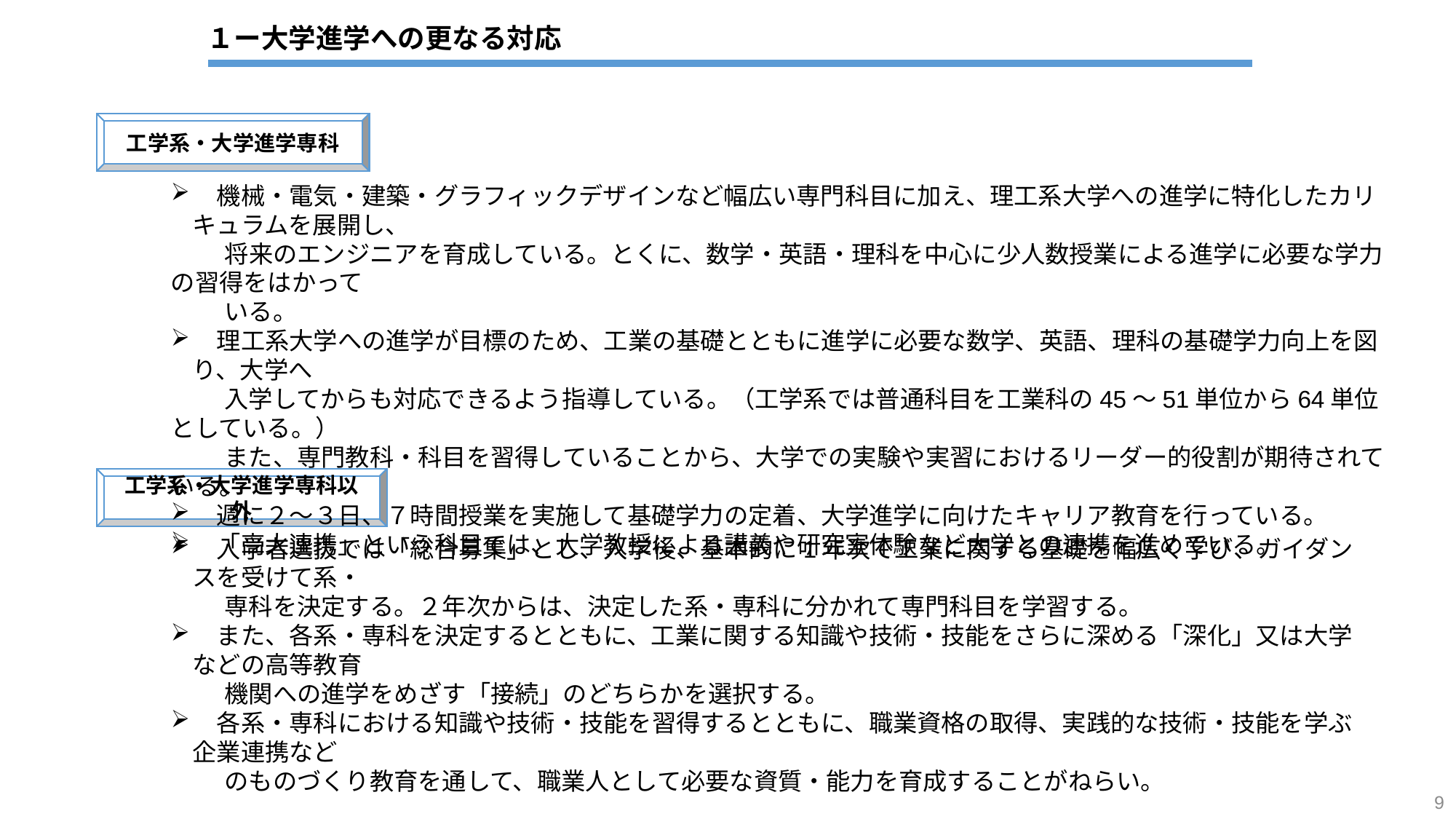

１ー大学進学への更なる対応

工学系・大学進学専科
　機械・電気・建築・グラフィックデザインなど幅広い専門科目に加え、理工系大学への進学に特化したカリキュラムを展開し、
　　 将来のエンジニアを育成している。とくに、数学・英語・理科を中心に少人数授業による進学に必要な学力の習得をはかって
　　 いる。
　理工系大学への進学が目標のため、工業の基礎とともに進学に必要な数学、英語、理科の基礎学力向上を図り、大学へ
　　 入学してからも対応できるよう指導している。（工学系では普通科目を工業科の45～51単位から64単位としている。）
　　 また、専門教科・科目を習得していることから、大学での実験や実習におけるリーダー的役割が期待されている。
　週に２～３日、７時間授業を実施して基礎学力の定着、大学進学に向けたキャリア教育を行っている。
　「高大連携」という科目では、大学教授による講義や研究室体験など大学との連携を進めている。

工学系・大学進学専科以外
　入学者選抜では「総合募集」とし、入学後、基本的に1年次で工業に関する基礎を幅広く学び、ガイダンスを受けて系・
　　 専科を決定する。２年次からは、決定した系・専科に分かれて専門科目を学習する。
　また、各系・専科を決定するとともに、工業に関する知識や技術・技能をさらに深める「深化」又は大学などの高等教育
　　 機関への進学をめざす「接続」のどちらかを選択する。
　各系・専科における知識や技術・技能を習得するとともに、職業資格の取得、実践的な技術・技能を学ぶ企業連携など
　　 のものづくり教育を通して、職業人として必要な資質・能力を育成することがねらい。
9